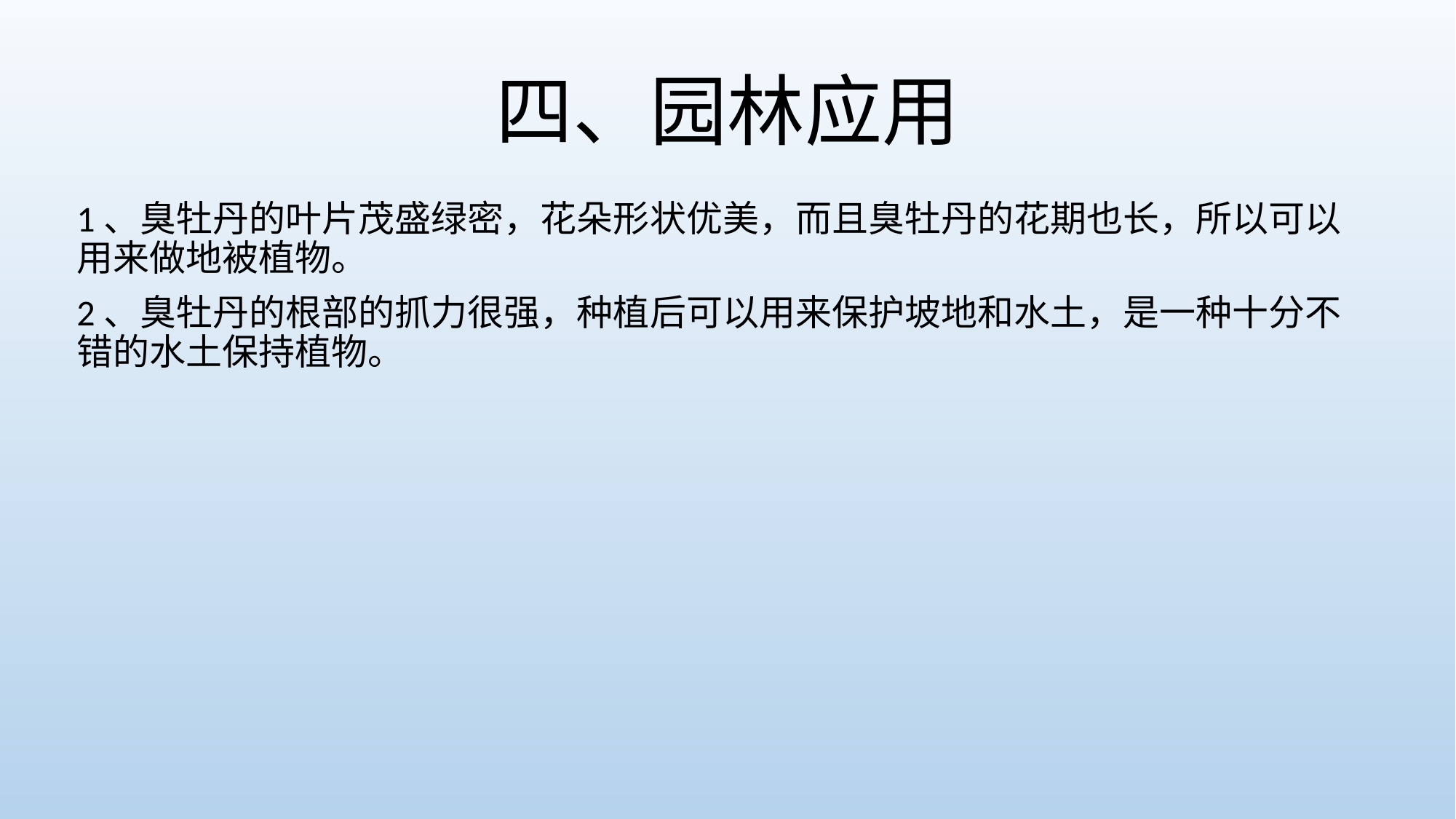

# 四、园林应用
1、臭牡丹的叶片茂盛绿密，花朵形状优美，而且臭牡丹的花期也长，所以可以用来做地被植物。
2、臭牡丹的根部的抓力很强，种植后可以用来保护坡地和水土，是一种十分不错的水土保持植物。